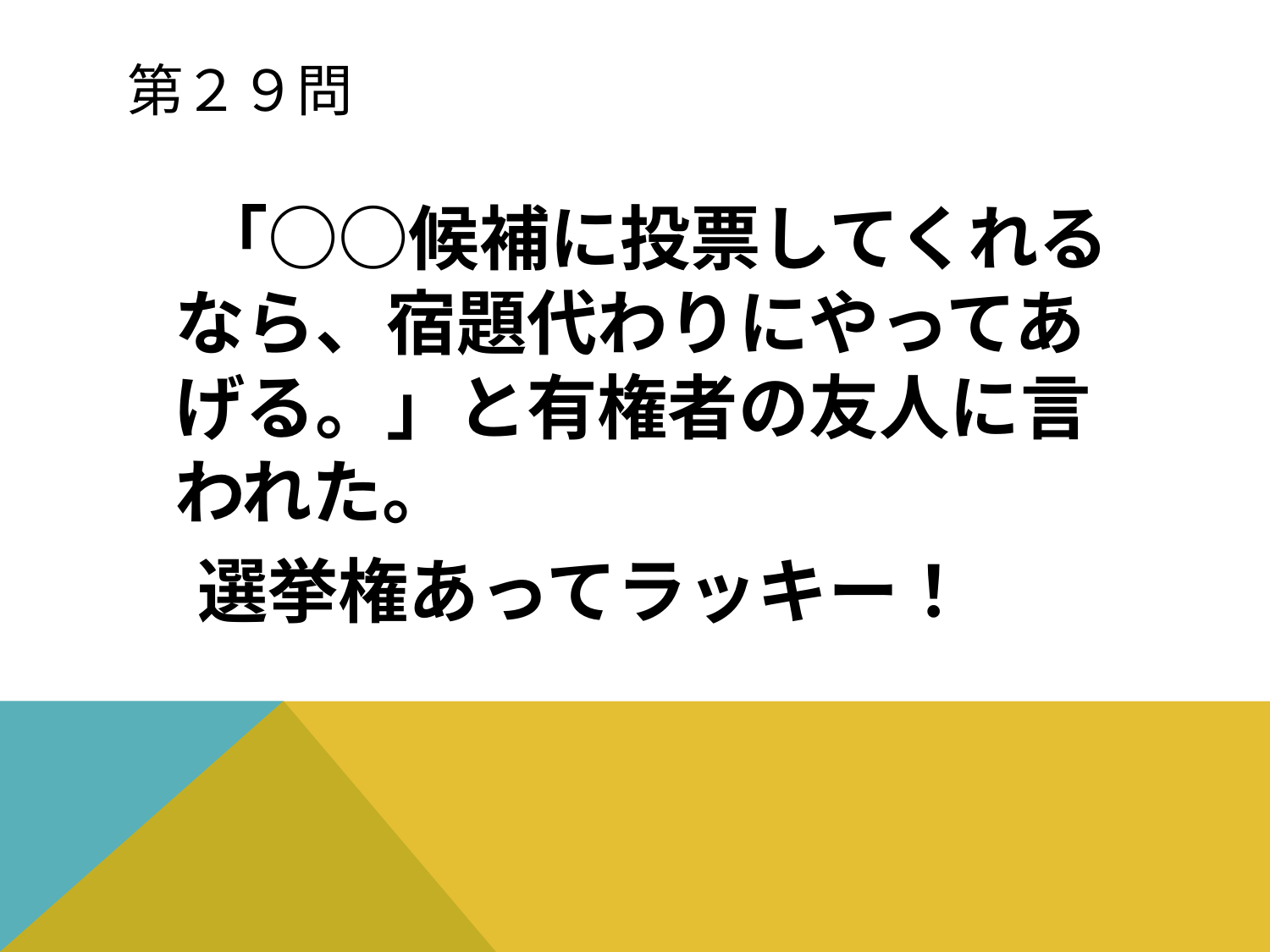

# 第２９問
　「○○候補に投票してくれるなら、宿題代わりにやってあげる。」と有権者の友人に言われた。
　選挙権あってラッキー！